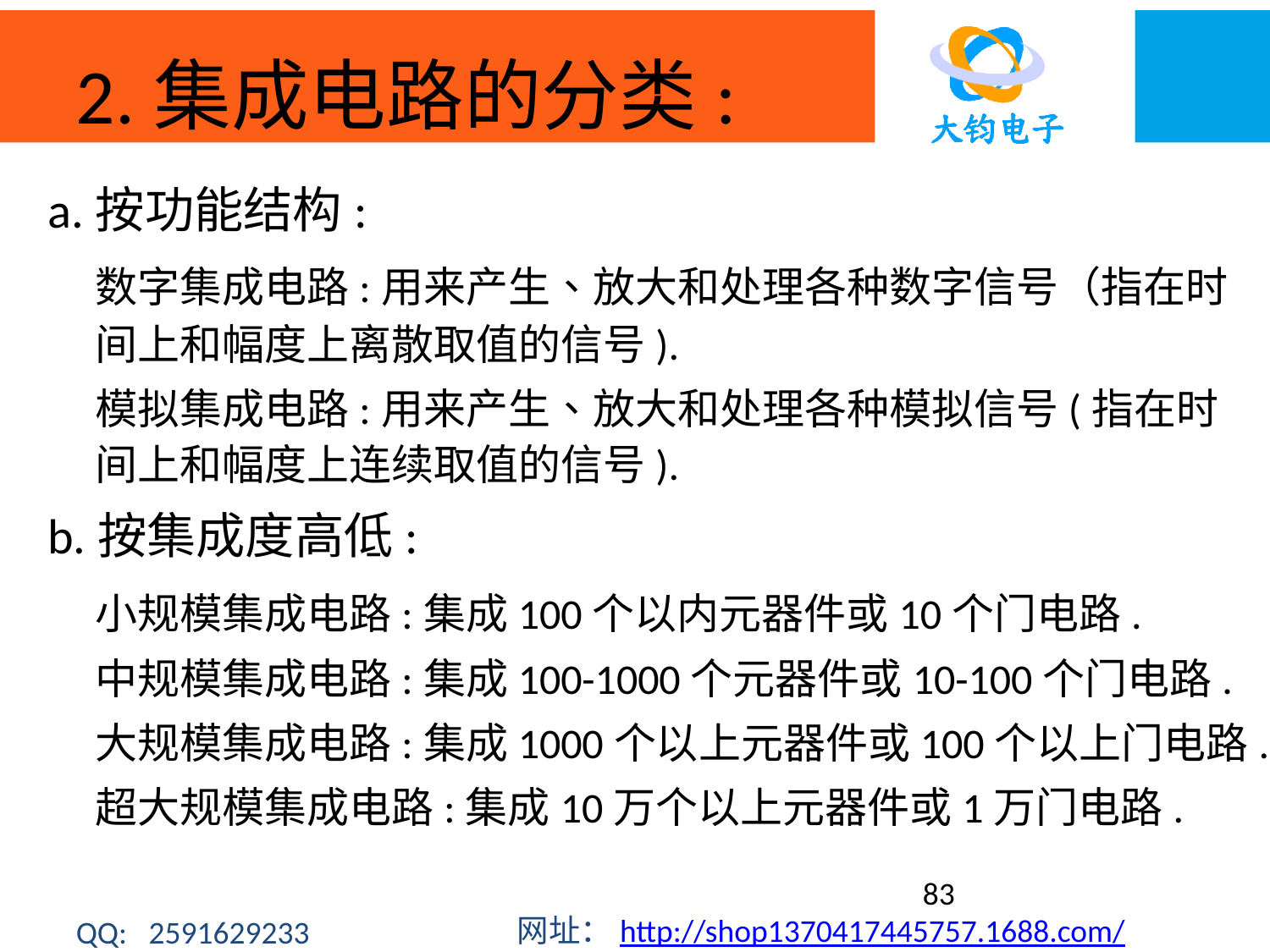

# 2.集成电路的分类:
a.按功能结构:
	数字集成电路:用来产生、放大和处理各种数字信号（指在时间上和幅度上离散取值的信号).
	模拟集成电路:用来产生、放大和处理各种模拟信号(指在时间上和幅度上连续取值的信号).
b.按集成度高低:
	小规模集成电路:集成100个以内元器件或10个门电路.
	中规模集成电路:集成100-1000个元器件或10-100个门电路.
	大规模集成电路:集成1000个以上元器件或100个以上门电路.
	超大规模集成电路:集成10万个以上元器件或1万门电路.
83